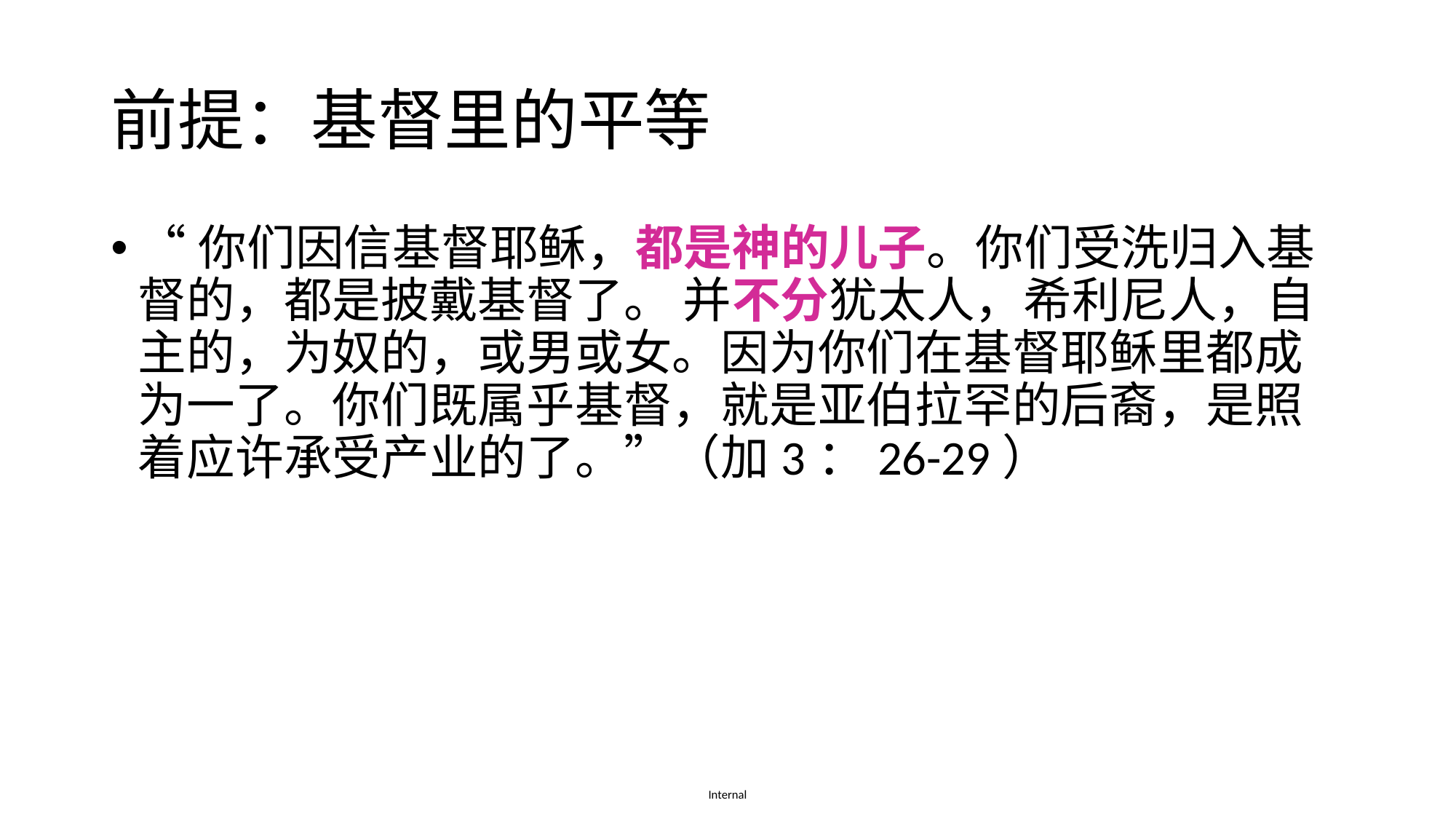

# 前提：基督里的平等
“你们因信基督耶稣，都是神的儿子。你们受洗归入基督的，都是披戴基督了。 并不分犹太人，希利尼人，自主的，为奴的，或男或女。因为你们在基督耶稣里都成为一了。你们既属乎基督，就是亚伯拉罕的后裔，是照着应许承受产业的了。”（加3：26-29）